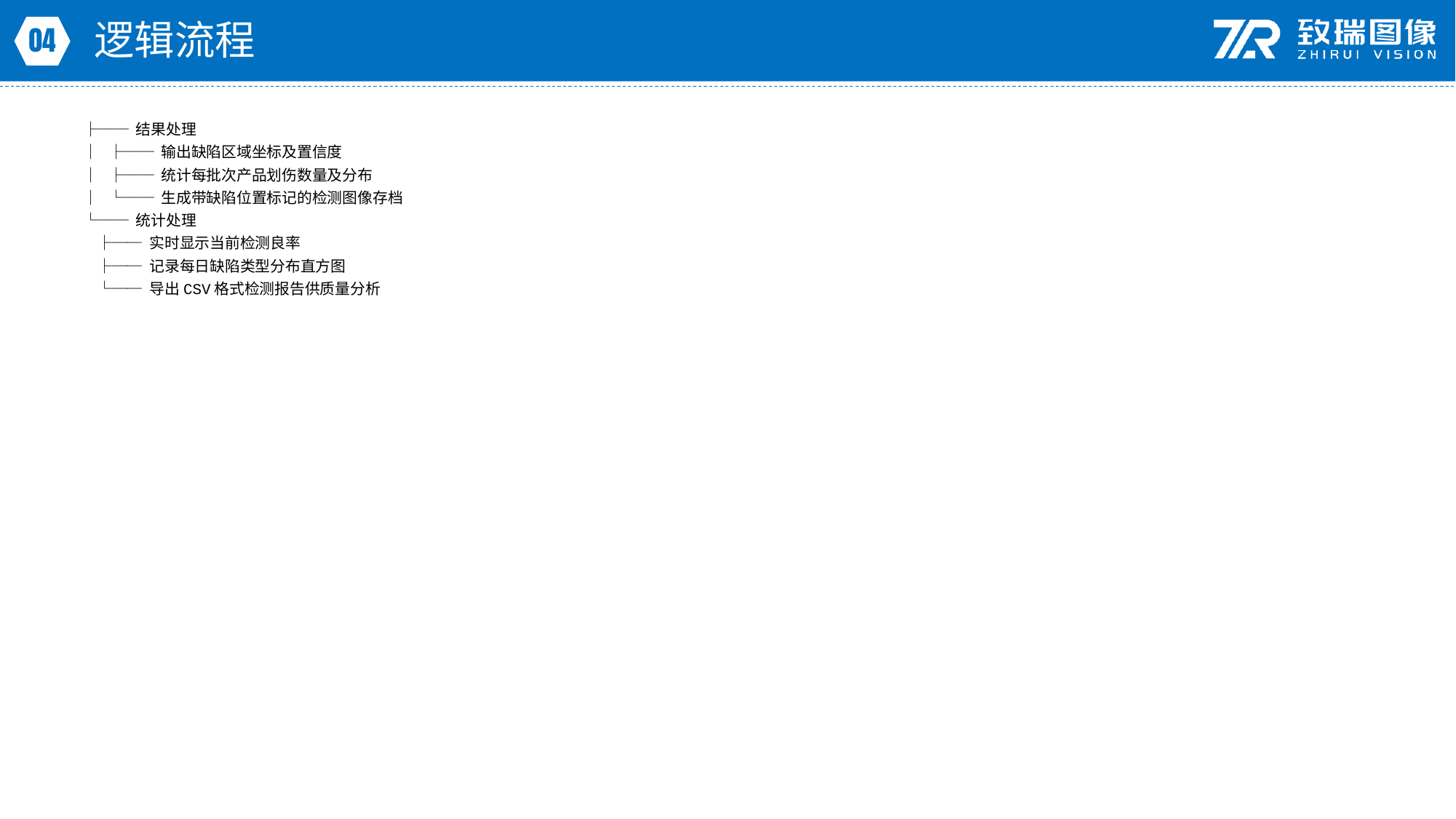

逻辑流程
04

├── 结果处理
│   ├── 输出缺陷区域坐标及置信度
│   ├── 统计每批次产品划伤数量及分布
│   └── 生成带缺陷位置标记的检测图像存档
└── 统计处理
    ├── 实时显示当前检测良率
    ├── 记录每日缺陷类型分布直方图
    └── 导出CSV格式检测报告供质量分析